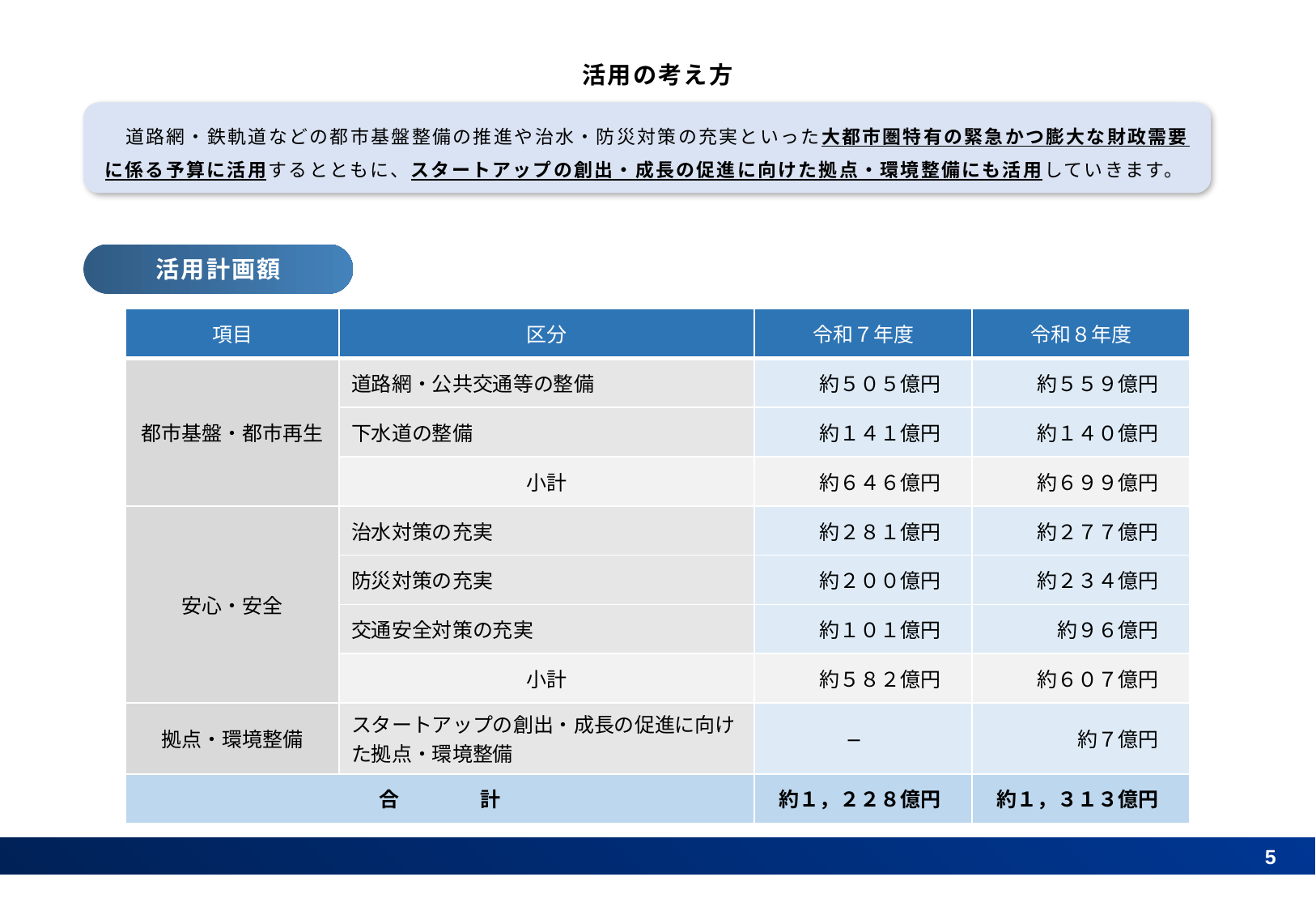

活用の考え方

　道路網・鉄軌道などの都市基盤整備の推進や治水・防災対策の充実といった大都市圏特有の緊急かつ膨大な財政需要に係る予算に活用するとともに、スタートアップの創出・成長の促進に向けた拠点・環境整備にも活用していきます。
活用計画額
| 項目 | 区分 | 令和７年度 | 令和８年度 |
| --- | --- | --- | --- |
| 都市基盤・都市再生 | 道路網・公共交通等の整備 | 約５０５億円 | 約５５９億円 |
|  | 下水道の整備 | 約１４１億円 | 約１４０億円 |
|  | 小計 | 約６４６億円 | 約６９９億円 |
| 安心・安全 | 治水対策の充実 | 約２８１億円 | 約２７７億円 |
|  | 防災対策の充実 | 約２００億円 | 約２３４億円 |
|  | 交通安全対策の充実 | 約１０１億円 | 約９６億円 |
|  | 小計 | 約５８２億円 | 約６０７億円 |
| 拠点・環境整備 | スタートアップの創出・成長の促進に向けた拠点・環境整備 | ― | 約７億円 |
| 合　　　　計 | 合計 | 約１，２２８億円 | 約１，３１３億円 |
5

４